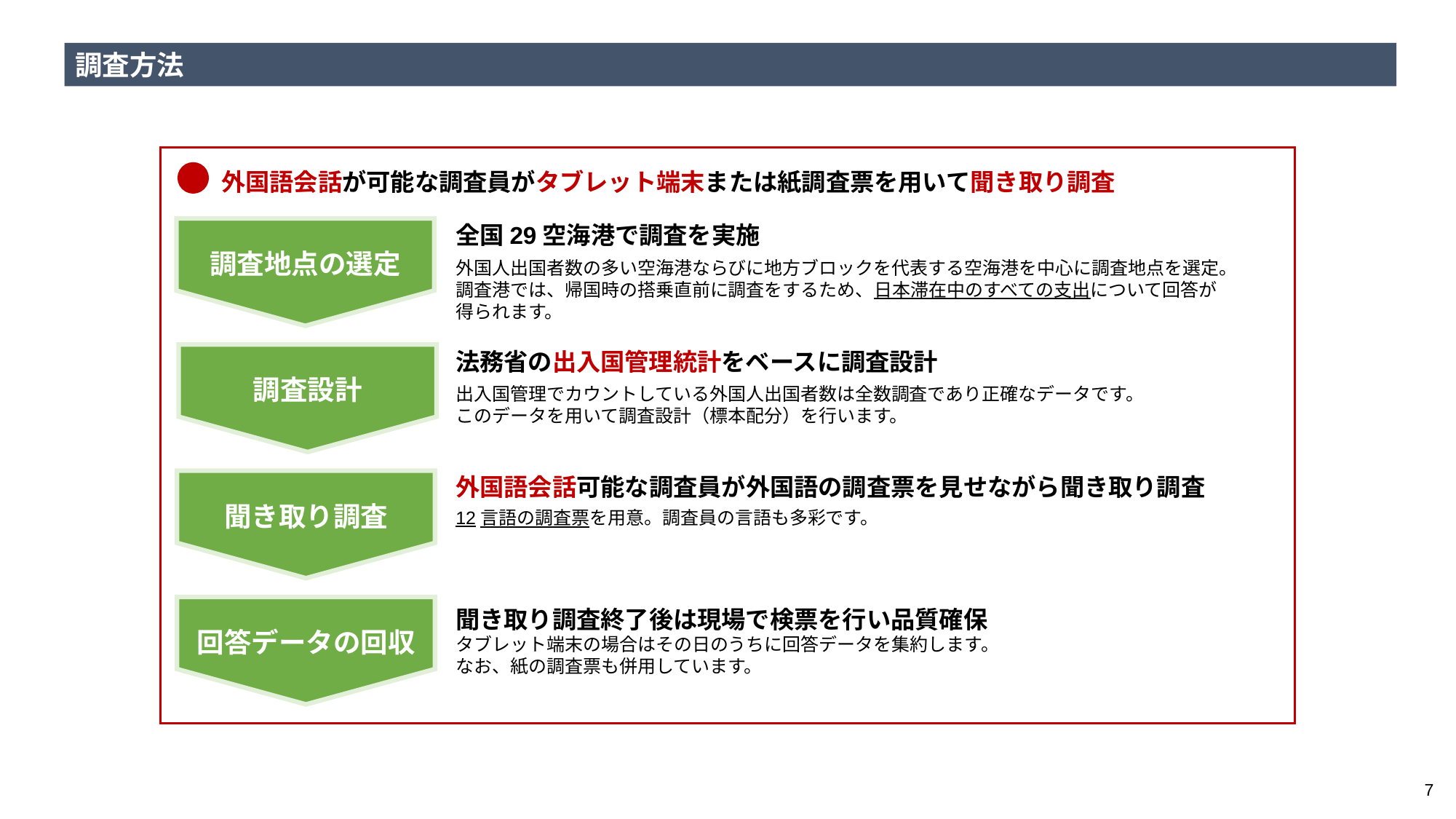

調査方法
調査地点の選定

●  外国語会話が可能な調査員がタブレット端末または紙調査票を用いて聞き取り調査

全国29空海港で調査を実施

外国人出国者数の多い空海港ならびに地方ブロックを代表する空海港を中心に調査地点を選定。
調査港では、帰国時の搭乗直前に調査をするため、日本滞在中のすべての支出について回答が
得られます。
調査設計
法務省の出入国管理統計をベースに調査設計

出入国管理でカウントしている外国人出国者数は全数調査であり正確なデータです。
このデータを用いて調査設計（標本配分）を行います。
聞き取り調査
外国語会話可能な調査員が外国語の調査票を見せながら聞き取り調査

12言語の調査票を用意。調査員の言語も多彩です。

回答データの回収

聞き取り調査終了後は現場で検票を行い品質確保
タブレット端末の場合はその日のうちに回答データを集約します。
なお、紙の調査票も併用しています。
7